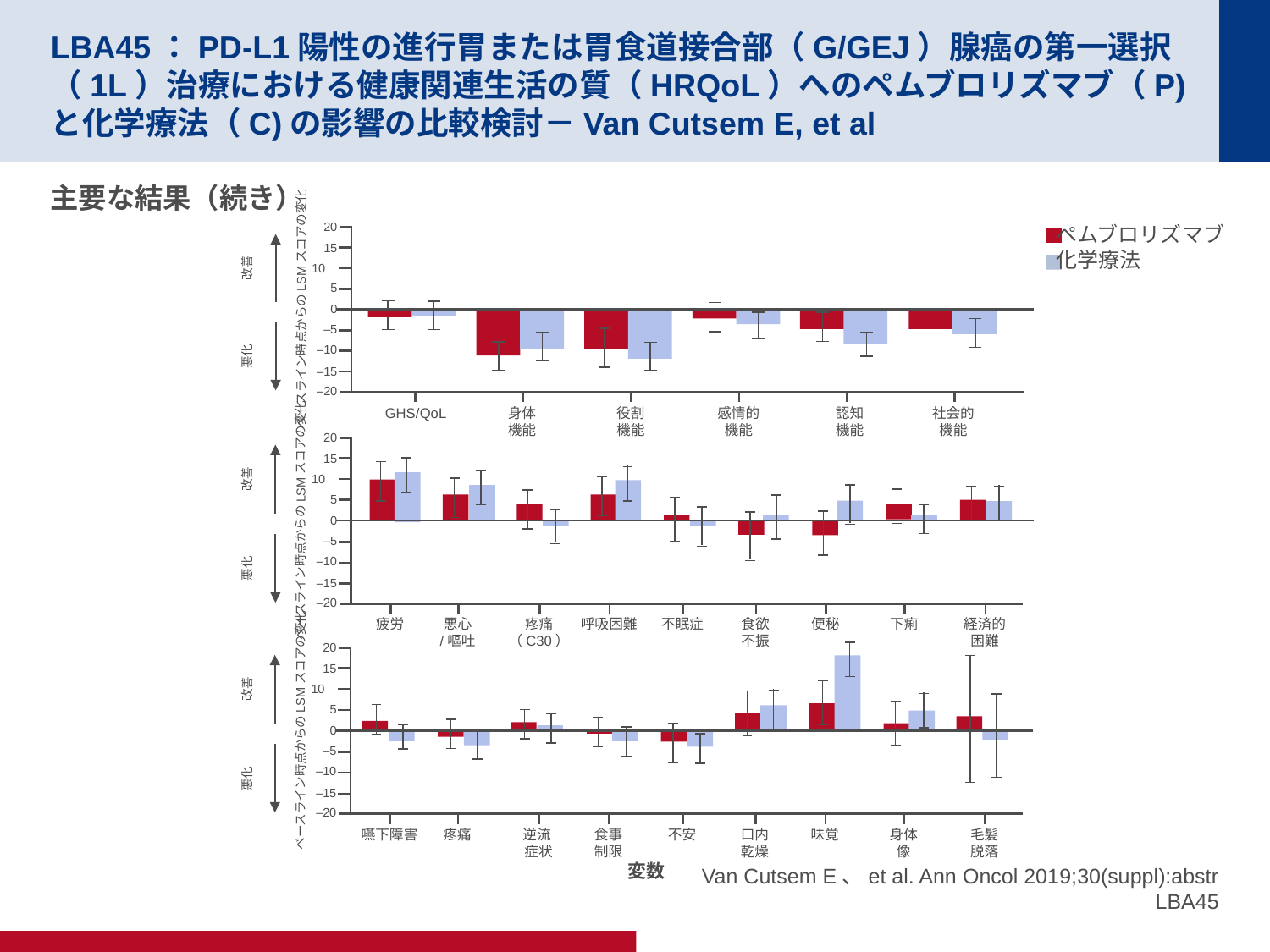

# LBA45：PD-L1陽性の進行胃または胃食道接合部（G/GEJ）腺癌の第一選択（1L）治療における健康関連生活の質（HRQoL）へのペムブロリズマブ（P)と化学療法（C)の影響の比較検討－Van Cutsem E, et al
主要な結果（続き）
20
ペムブロリズマブ
化学療法

15
10
改善

5
0
ベースライン時点からのLSMスコアの変化

–5
–10
悪化
–15
–20
GHS/QoL
身体
機能
役割
機能
感情的
機能
認知
機能
社会的
機能
20
15
10
5
0
–5
–10
–15
–20
改善
ベースライン時点からのLSMスコアの変化
悪化
疲労
悪心
/嘔吐
疼痛
（C30）
呼吸困難
不眠症
食欲
不振
便秘
下痢
経済的
困難
20
15
10
5
0
–5
–10
–15
–20
改善
ベースライン時点からのLSMスコアの変化
悪化
嚥下障害
疼痛
逆流
症状
食事
制限
不安
口内
乾燥
味覚
身体
像
毛髪
脱落
Van Cutsem E、et al. Ann Oncol 2019;30(suppl):abstr LBA45
変数